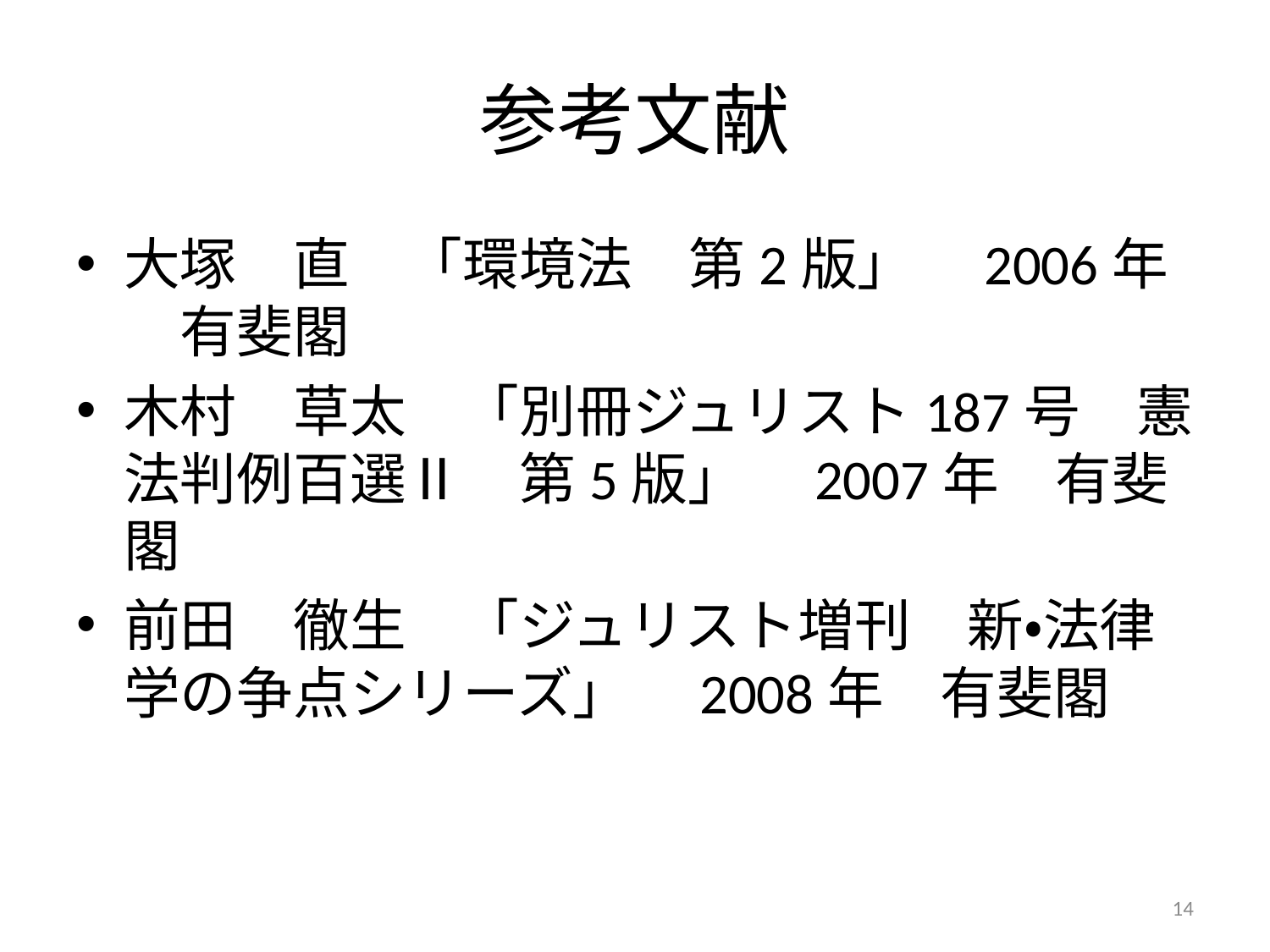

# 参考文献
大塚　直　「環境法　第2版」　2006年　有斐閣
木村　草太　「別冊ジュリスト187号　憲法判例百選Ⅱ　第5版」　2007年　有斐閣
前田　徹生　「ジュリスト増刊　新・法律学の争点シリーズ」　2008年　有斐閣

14